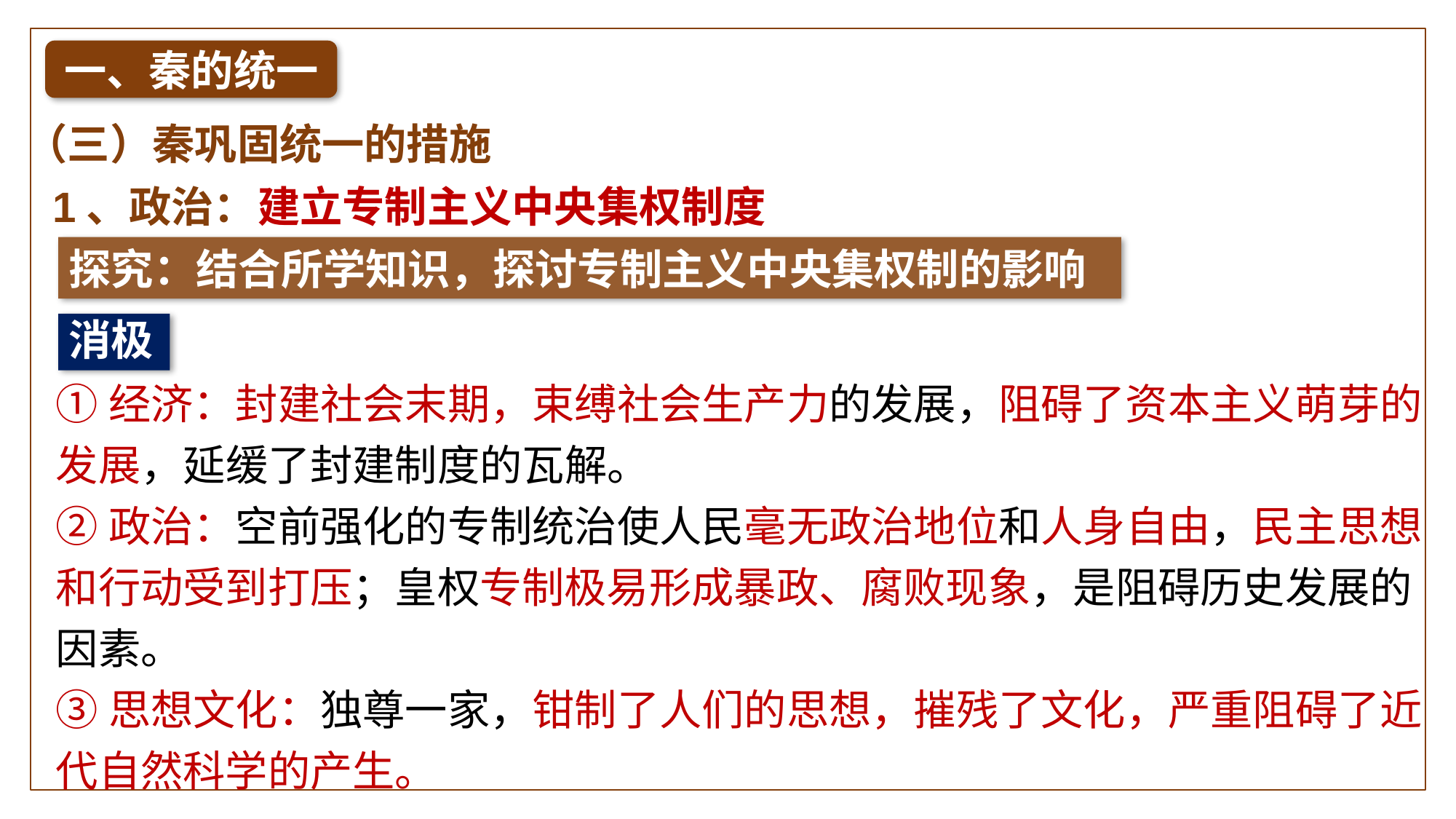

一、秦的统一
（三）秦巩固统一的措施
1、政治：
建立专制主义中央集权制度
探究：结合所学知识，探讨专制主义中央集权制的影响
消极
①经济：封建社会末期，束缚社会生产力的发展，阻碍了资本主义萌芽的发展，延缓了封建制度的瓦解。
②政治：空前强化的专制统治使人民毫无政治地位和人身自由，民主思想和行动受到打压；皇权专制极易形成暴政、腐败现象，是阻碍历史发展的因素。
③思想文化：独尊一家，钳制了人们的思想，摧残了文化，严重阻碍了近代自然科学的产生。